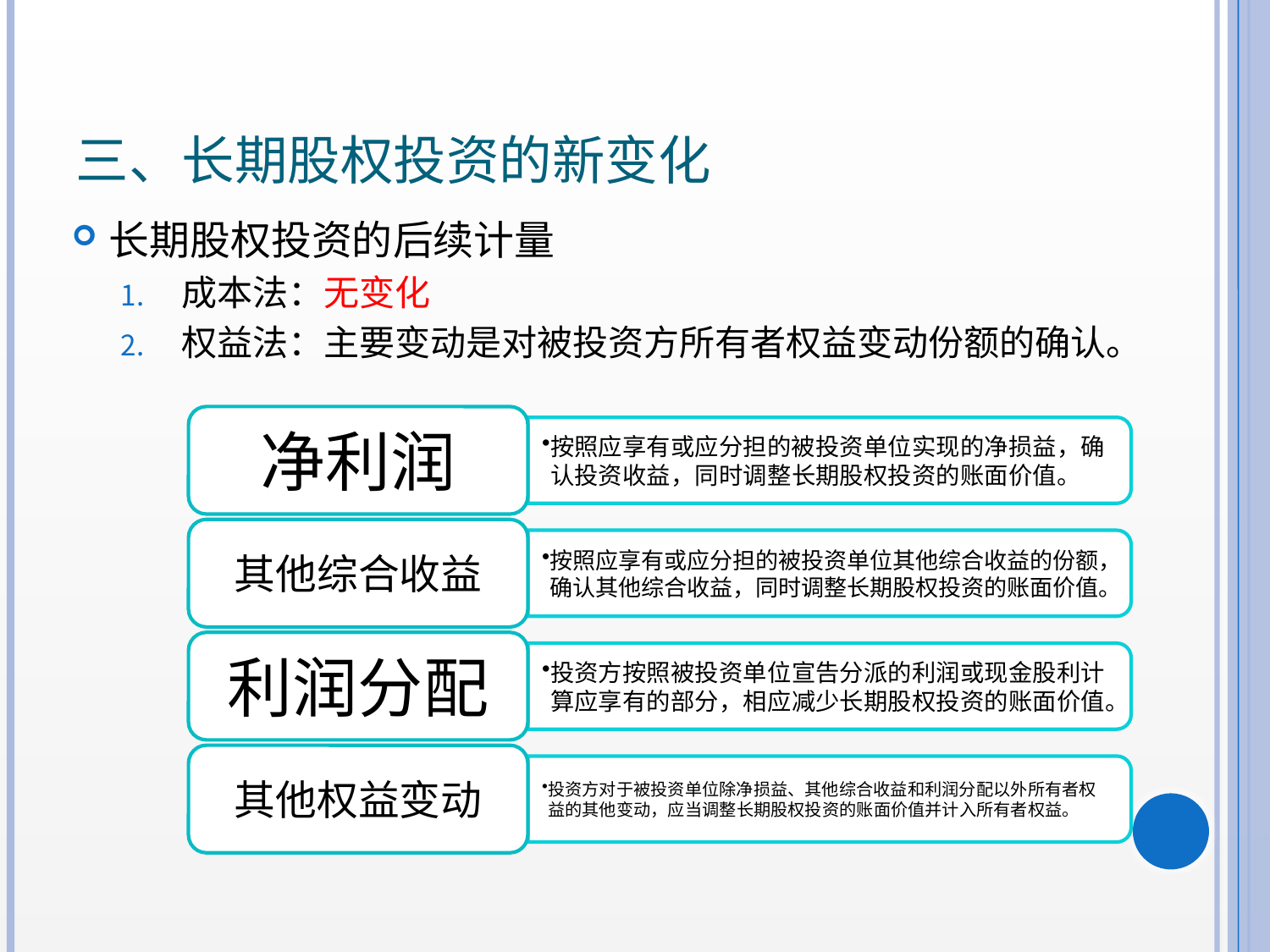

# 三、长期股权投资的新变化
长期股权投资的后续计量
成本法：无变化
权益法：主要变动是对被投资方所有者权益变动份额的确认。
净利润
按照应享有或应分担的被投资单位实现的净损益，确认投资收益，同时调整长期股权投资的账面价值。
其他综合收益
按照应享有或应分担的被投资单位其他综合收益的份额，确认其他综合收益，同时调整长期股权投资的账面价值。
利润分配
投资方按照被投资单位宣告分派的利润或现金股利计算应享有的部分，相应减少长期股权投资的账面价值。
其他权益变动
投资方对于被投资单位除净损益、其他综合收益和利润分配以外所有者权益的其他变动，应当调整长期股权投资的账面价值并计入所有者权益。